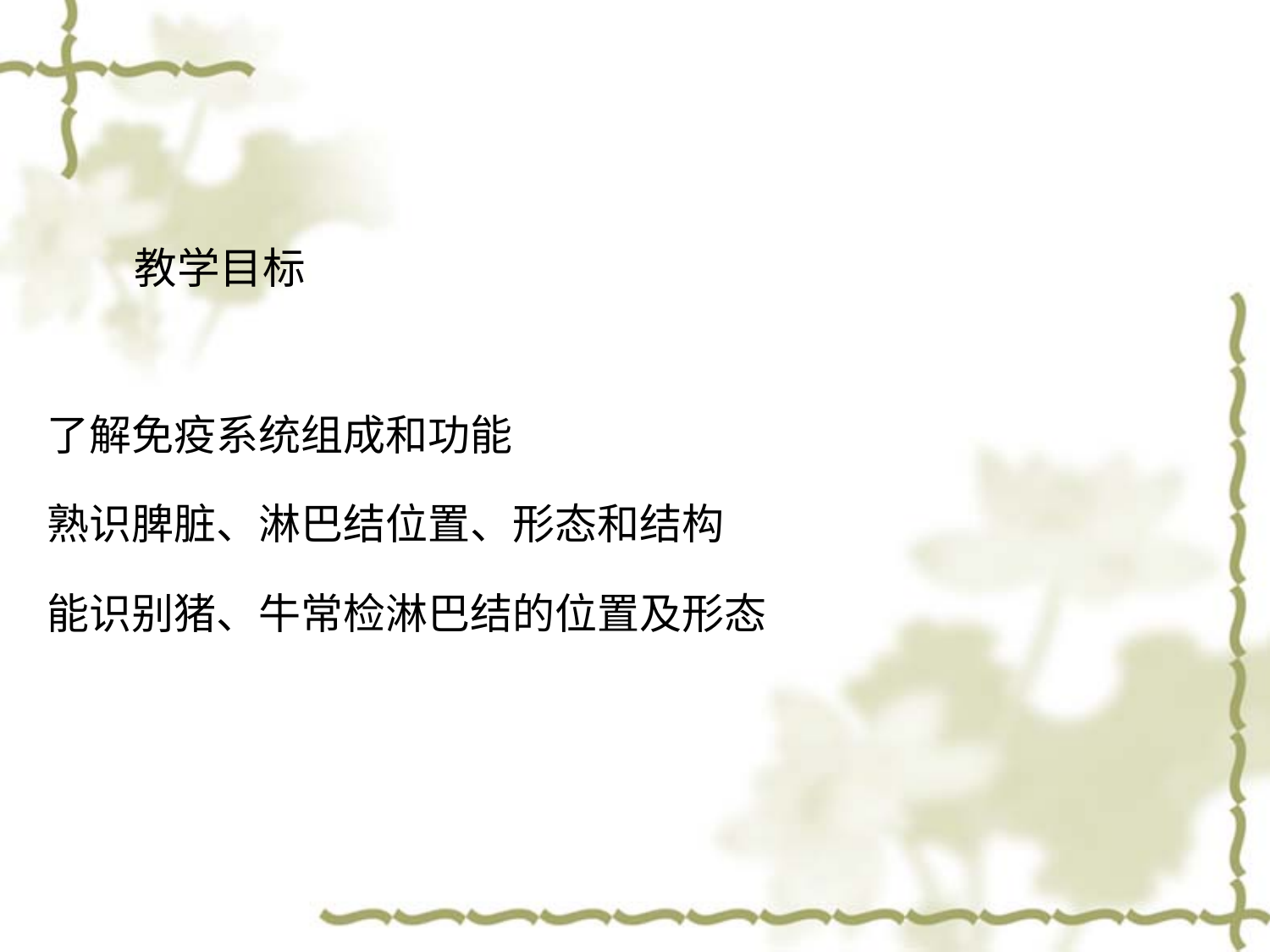

教学目标
了解免疫系统组成和功能
熟识脾脏、淋巴结位置、形态和结构
能识别猪、牛常检淋巴结的位置及形态